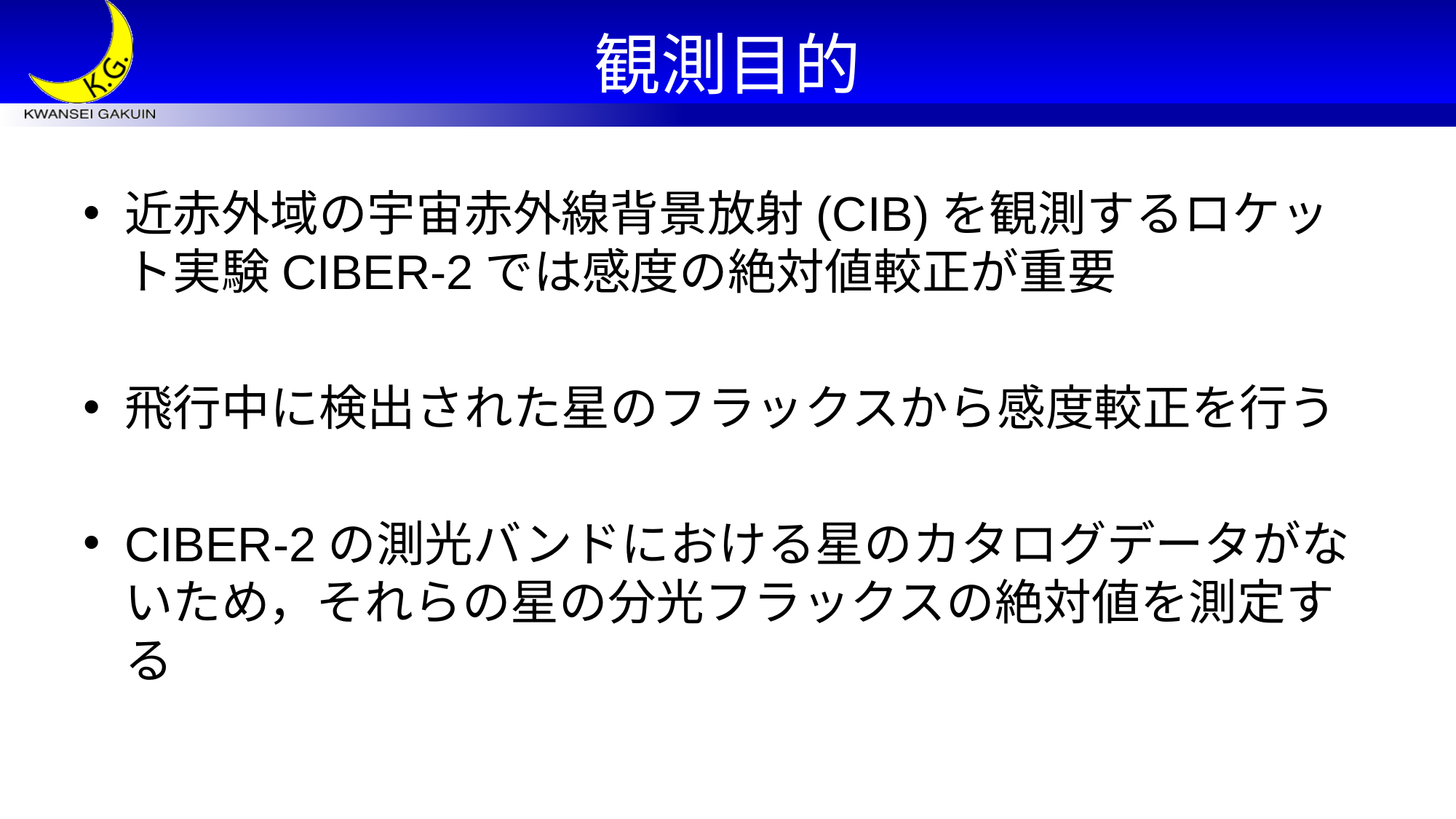

# 観測目的
近赤外域の宇宙赤外線背景放射(CIB)を観測するロケット実験CIBER-2では感度の絶対値較正が重要

飛行中に検出された星のフラックスから感度較正を行う

CIBER-2の測光バンドにおける星のカタログデータがないため，それらの星の分光フラックスの絶対値を測定する